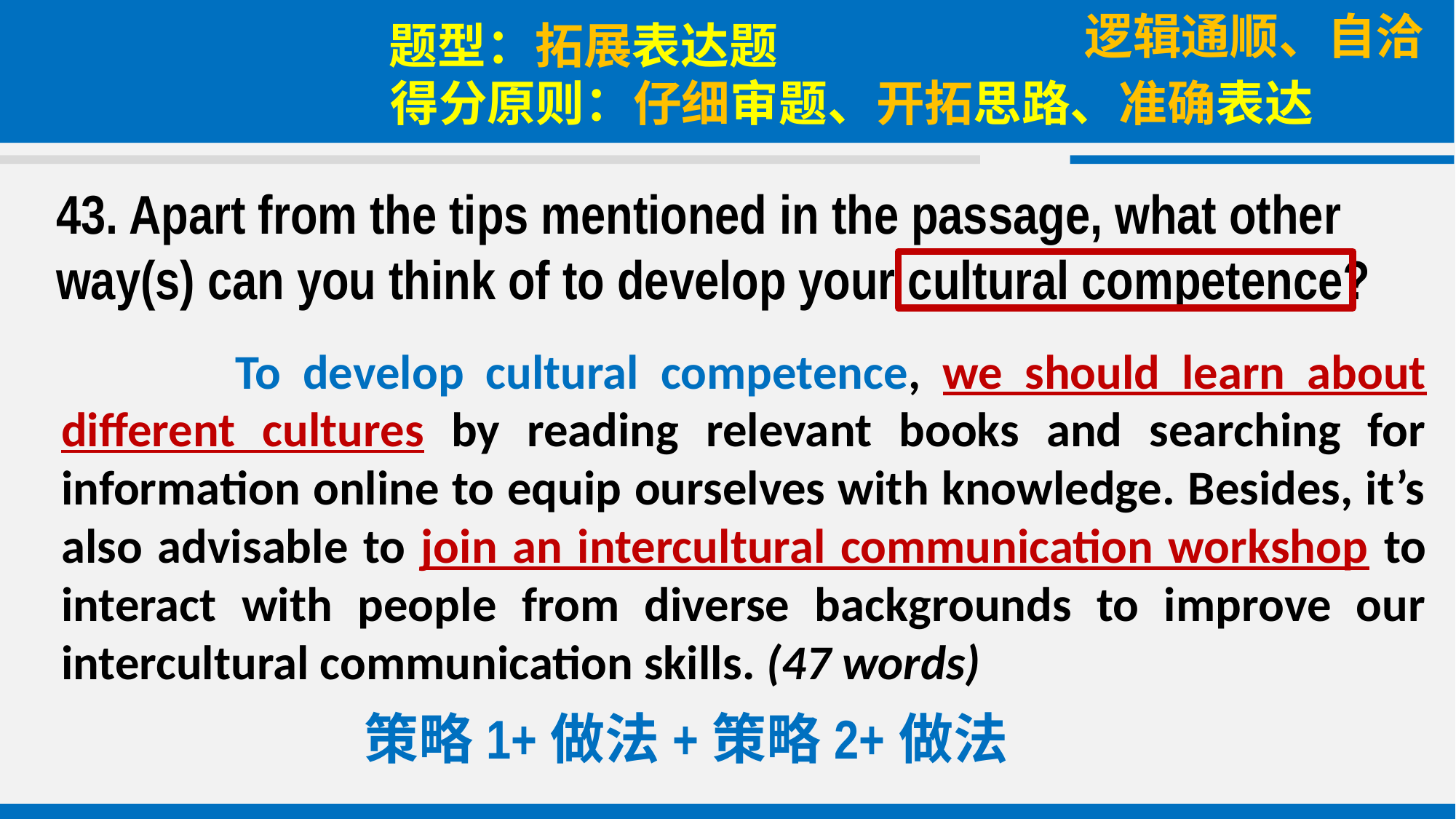

逻辑通顺、自洽
题型：拓展表达题
得分原则：仔细审题、开拓思路、准确表达
43. Apart from the tips mentioned in the passage, what other way(s) can you think of to develop your cultural competence?

        To develop cultural competence, we should learn about different cultures by reading relevant books and searching for information online to equip ourselves with knowledge. Besides, it’s also advisable to join an intercultural communication workshop to interact with people from diverse backgrounds to improve our intercultural communication skills. (47 words)
策略1+做法+策略2+做法